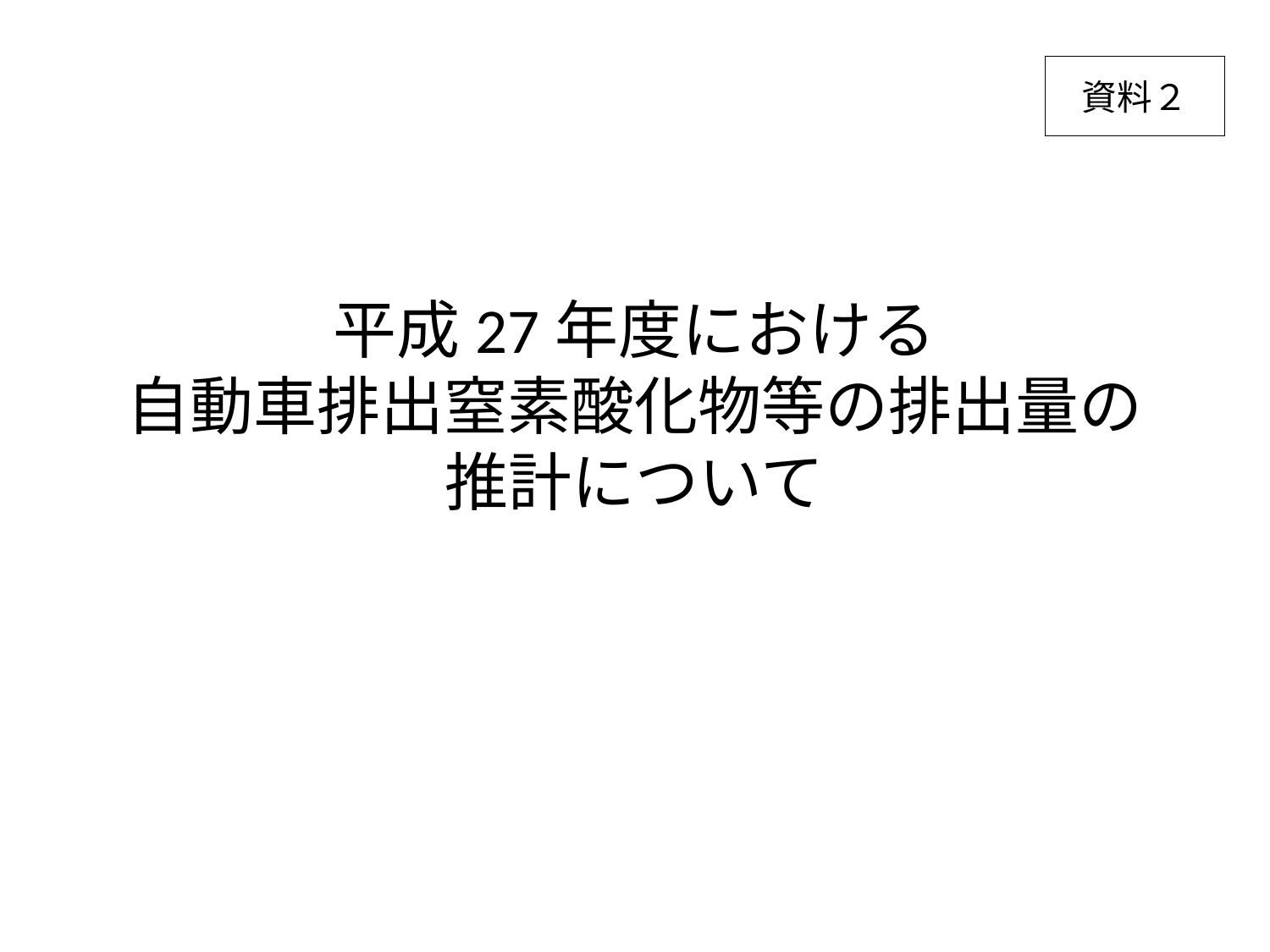

資料２
平成27年度における
自動車排出窒素酸化物等の排出量の推計について